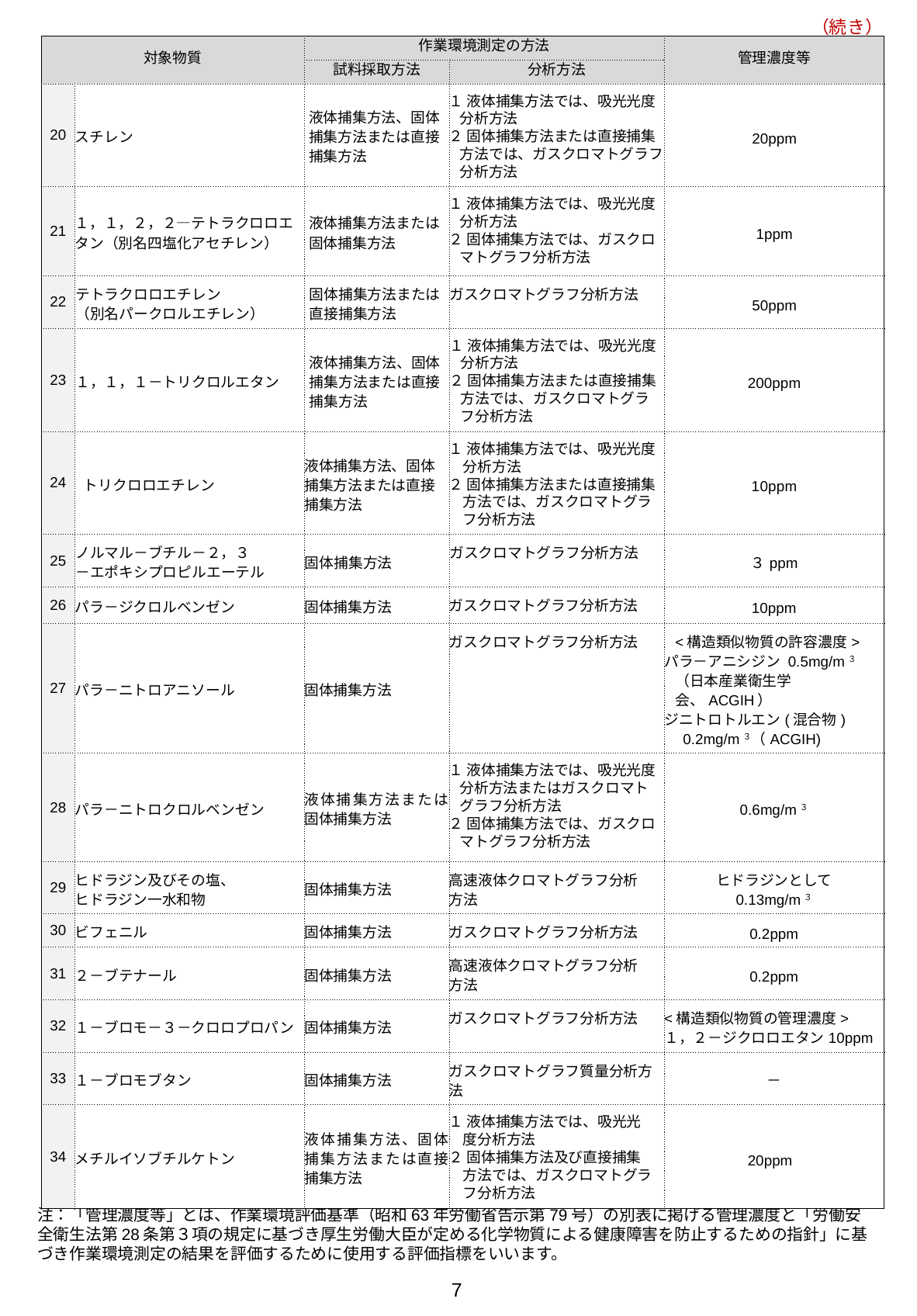

（続き）
| 対象物質 |  | 作業環境測定の方法 |  | 管理濃度等 |
| --- | --- | --- | --- | --- |
|  |  | 試料採取方法 | 分析方法 |  |
| 20 | スチレン | 液体捕集方法、固体捕集方法または直接捕集方法 | １ 液体捕集方法では、吸光光度分析方法 ２ 固体捕集方法または直接捕集方法では、ガスクロマトグラフ分析方法 | 20ppm |
| 21 | １，１，２，２―テトラクロロエタン（別名四塩化アセチレン） | 液体捕集方法または 固体捕集方法 | １ 液体捕集方法では、吸光光度分析方法 ２ 固体捕集方法では、ガスクロマトグラフ分析方法 | 1ppm |
| 22 | テトラクロロエチレン （別名パークロルエチレン） | 固体捕集方法または 直接捕集方法 | ガスクロマトグラフ分析方法 | 50ppm |
| 23 | １，１，１－トリクロルエタン | 液体捕集方法、固体捕集方法または直接捕集方法 | １ 液体捕集方法では、吸光光度分析方法 ２ 固体捕集方法または直接捕集方法では、ガスクロマトグラフ分析方法 | 200ppm |
| 24 | トリクロロエチレン | 液体捕集方法、固体捕集方法または直接捕集方法 | １ 液体捕集方法では、吸光光度分析方法 ２ 固体捕集方法または直接捕集方法では、ガスクロマトグラフ分析方法 | 10ppm |
| 25 | ノルマル－ブチル－２，３ －エポキシプロピルエーテル | 固体捕集方法 | ガスクロマトグラフ分析方法 | ３ppm |
| 26 | パラ－ジクロルベンゼン | 固体捕集方法 | ガスクロマトグラフ分析方法 | 10ppm |
| 27 | パラ－ニトロアニソール | 固体捕集方法 | ガスクロマトグラフ分析方法 | <構造類似物質の許容濃度> パラ－アニシジン 0.5mg/m３（日本産業衛生学会、ACGIH） ジニトロトルエン(混合物) 　0.2mg/m３（ACGIH) |
| 28 | パラ－ニトロクロルベンゼン | 液体捕集方法または固体捕集方法 | １ 液体捕集方法では、吸光光度分析方法またはガスクロマト グラフ分析方法 ２ 固体捕集方法では、ガスクロマトグラフ分析方法 | 0.6mg/m３ |
| 29 | ヒドラジン及びその塩、 ヒドラジン一水和物 | 固体捕集方法 | 高速液体クロマトグラフ分析 方法 | ヒドラジンとして 0.13mg/m３ |
| 30 | ビフェニル | 固体捕集方法 | ガスクロマトグラフ分析方法 | 0.2ppm |
| 31 | ２－ブテナール | 固体捕集方法 | 高速液体クロマトグラフ分析 方法 | 0.2ppm |
| 32 | １－ブロモ－３－クロロプロパン | 固体捕集方法 | ガスクロマトグラフ分析方法 | <構造類似物質の管理濃度> １，２－ジクロロエタン10ppm |
| 33 | １－ブロモブタン | 固体捕集方法 | ガスクロマトグラフ質量分析方法 | － |
| 34 | メチルイソブチルケトン | 液体捕集方法、固体捕集方法または直接捕集方法 | １ 液体捕集方法では、吸光光度分析方法 ２ 固体捕集方法及び直接捕集方法では、ガスクロマトグラフ分析方法 | 20ppm |
注：「管理濃度等」とは、作業環境評価基準（昭和63年労働省告示第79号）の別表に掲げる管理濃度と「労働安全衛生法第28条第３項の規定に基づき厚生労働大臣が定める化学物質による健康障害を防止するための指針」に基づき作業環境測定の結果を評価するために使用する評価指標をいいます。
7